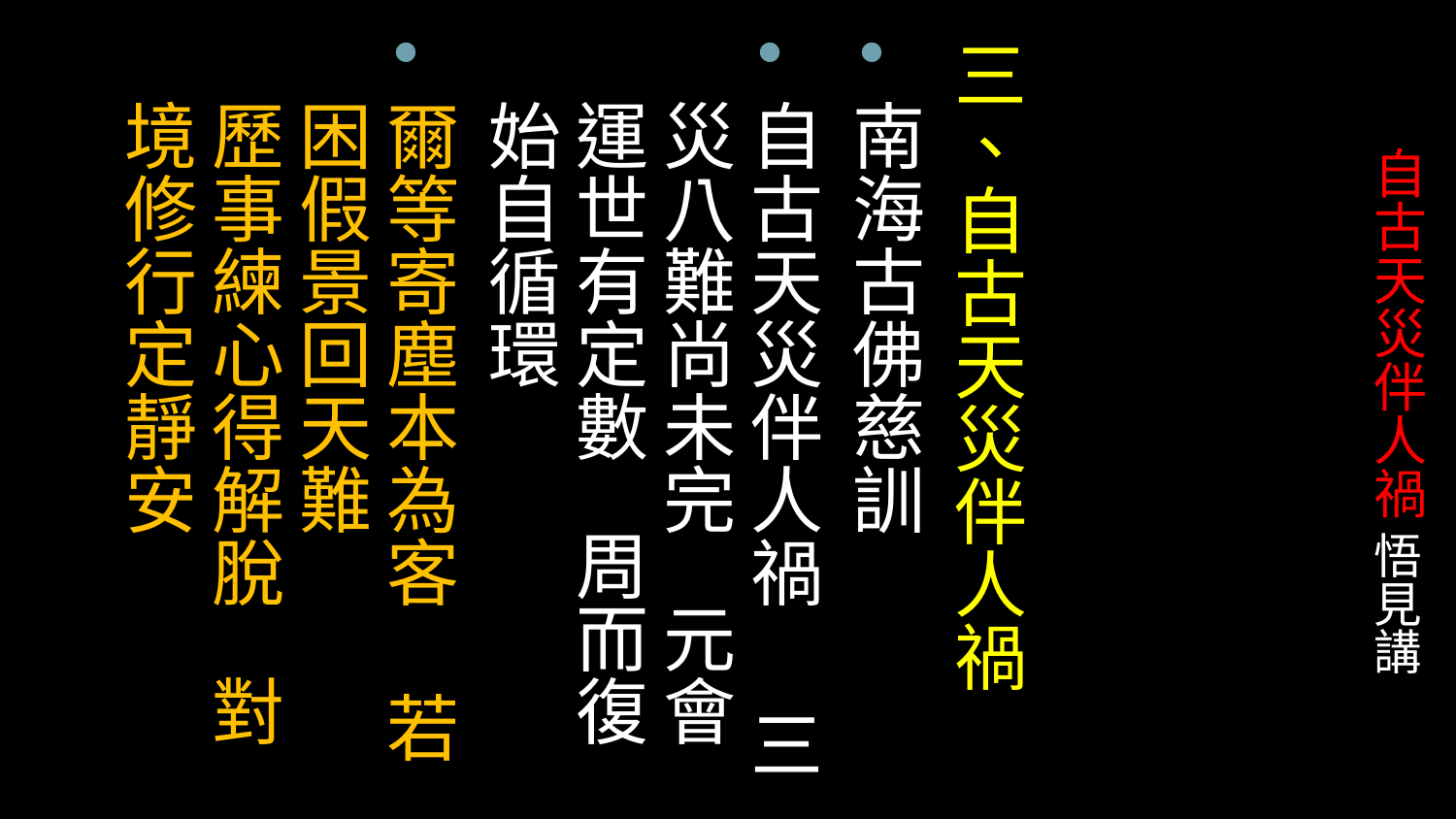

三、自古天災伴人禍
南海古佛慈訓
自古天災伴人禍      三災八難尚未完    元會運世有定數    周而復始自循環
爾等寄塵本為客     若困假景回天難
歷事練心得解脫    對境修行定靜安

# 自古天災伴人禍 悟見講